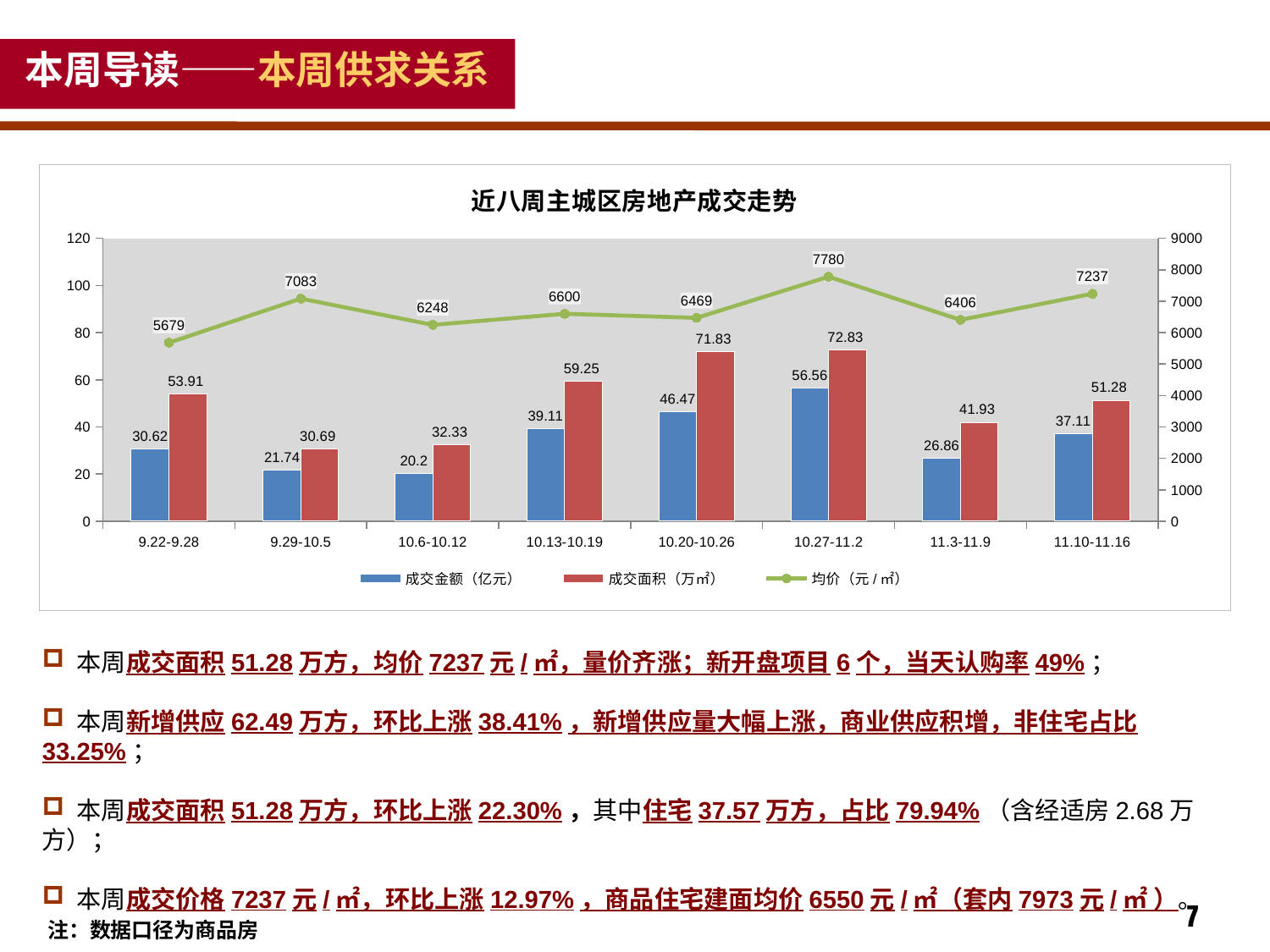

本周导读——本周供求关系

### Chart

| Category | 成交金额（亿元） | 成交面积（万㎡） | 均价（元/㎡） |
|---|---|---|---|
| 9.22-9.28 | 30.62 | 53.91 | 5679.0 |
| 9.29-10.5 | 21.74 | 30.69 | 7083.0 |
| 10.6-10.12 | 20.2 | 32.33 | 6248.0 |
| 10.13-10.19 | 39.11 | 59.25 | 6600.0 |
| 10.20-10.26 | 46.47 | 71.83 | 6469.0 |
| 10.27-11.2 | 56.56 | 72.83 | 7780.0 |
| 11.3-11.9 | 26.86 | 41.93 | 6406.0 |
| 11.10-11.16 | 37.11 | 51.28 | 7237.0 |
 本周成交面积51.28万方，均价7237元/㎡，量价齐涨；新开盘项目6个，当天认购率49%；

 本周新增供应62.49万方，环比上涨38.41%，新增供应量大幅上涨，商业供应积增，非住宅占比33.25%；

 本周成交面积51.28万方，环比上涨22.30%，其中住宅37.57万方，占比79.94%（含经适房2.68万方）；

 本周成交价格7237元/㎡，环比上涨12.97%，商品住宅建面均价6550元/㎡（套内7973元/㎡ ）。
7
注：数据口径为商品房